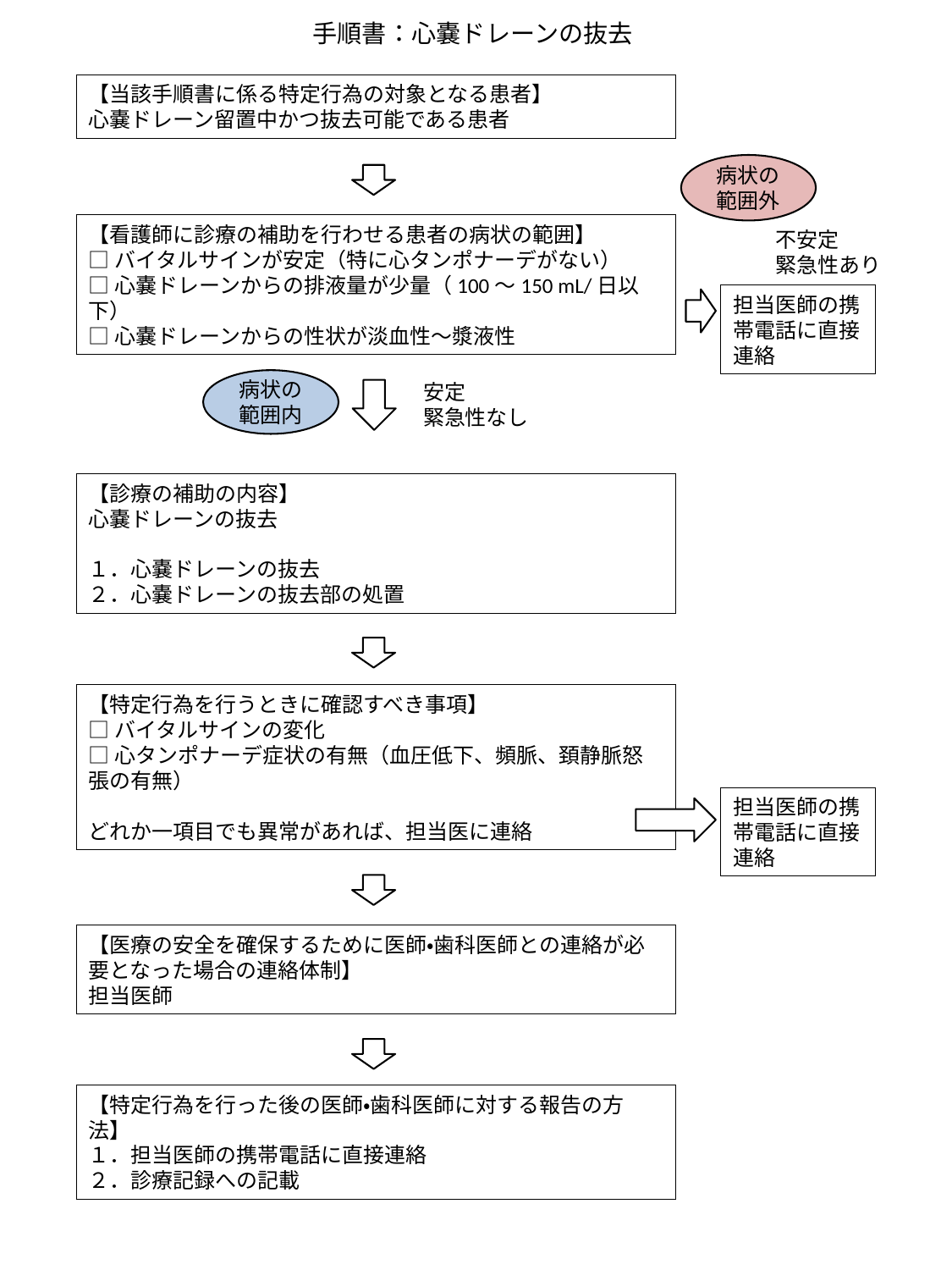

手順書：心嚢ドレーンの抜去
【当該手順書に係る特定行為の対象となる患者】
心嚢ドレーン留置中かつ抜去可能である患者
病状の
範囲外

【看護師に診療の補助を行わせる患者の病状の範囲】
□バイタルサインが安定（特に心タンポナーデがない）
□心嚢ドレーンからの排液量が少量（100～150 mL/日以下）
□心嚢ドレーンからの性状が淡血性～漿液性
不安定
緊急性あり
担当医師の携帯電話に直接連絡

病状の
範囲内
安定
緊急性なし

【診療の補助の内容】
心嚢ドレーンの抜去

１．心嚢ドレーンの抜去
２．心嚢ドレーンの抜去部の処置

【特定行為を行うときに確認すべき事項】
□バイタルサインの変化
□心タンポナーデ症状の有無（血圧低下、頻脈、頚静脈怒張の有無）

どれか一項目でも異常があれば、担当医に連絡
担当医師の携帯電話に直接連絡

【医療の安全を確保するために医師・歯科医師との連絡が必要となった場合の連絡体制】
担当医師

【特定行為を行った後の医師・歯科医師に対する報告の方法】
１．担当医師の携帯電話に直接連絡
２．診療記録への記載